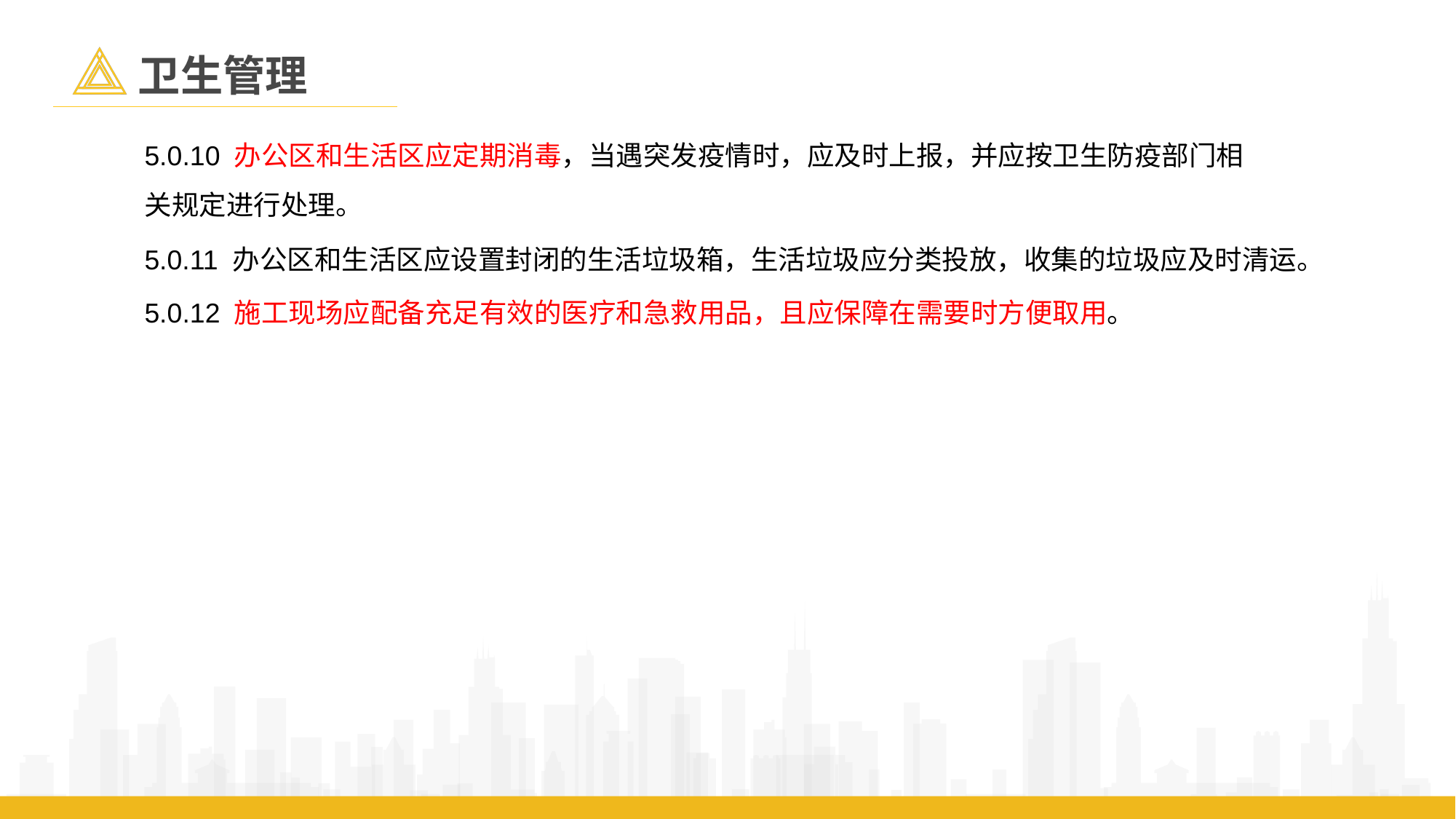

卫生管理
5.0.10 办公区和生活区应定期消毒，当遇突发疫情时，应及时上报，并应按卫生防疫部门相关规定进行处理。
5.0.11 办公区和生活区应设置封闭的生活垃圾箱，生活垃圾应分类投放，收集的垃圾应及时清运。
5.0.12 施工现场应配备充足有效的医疗和急救用品，且应保障在需要时方便取用。